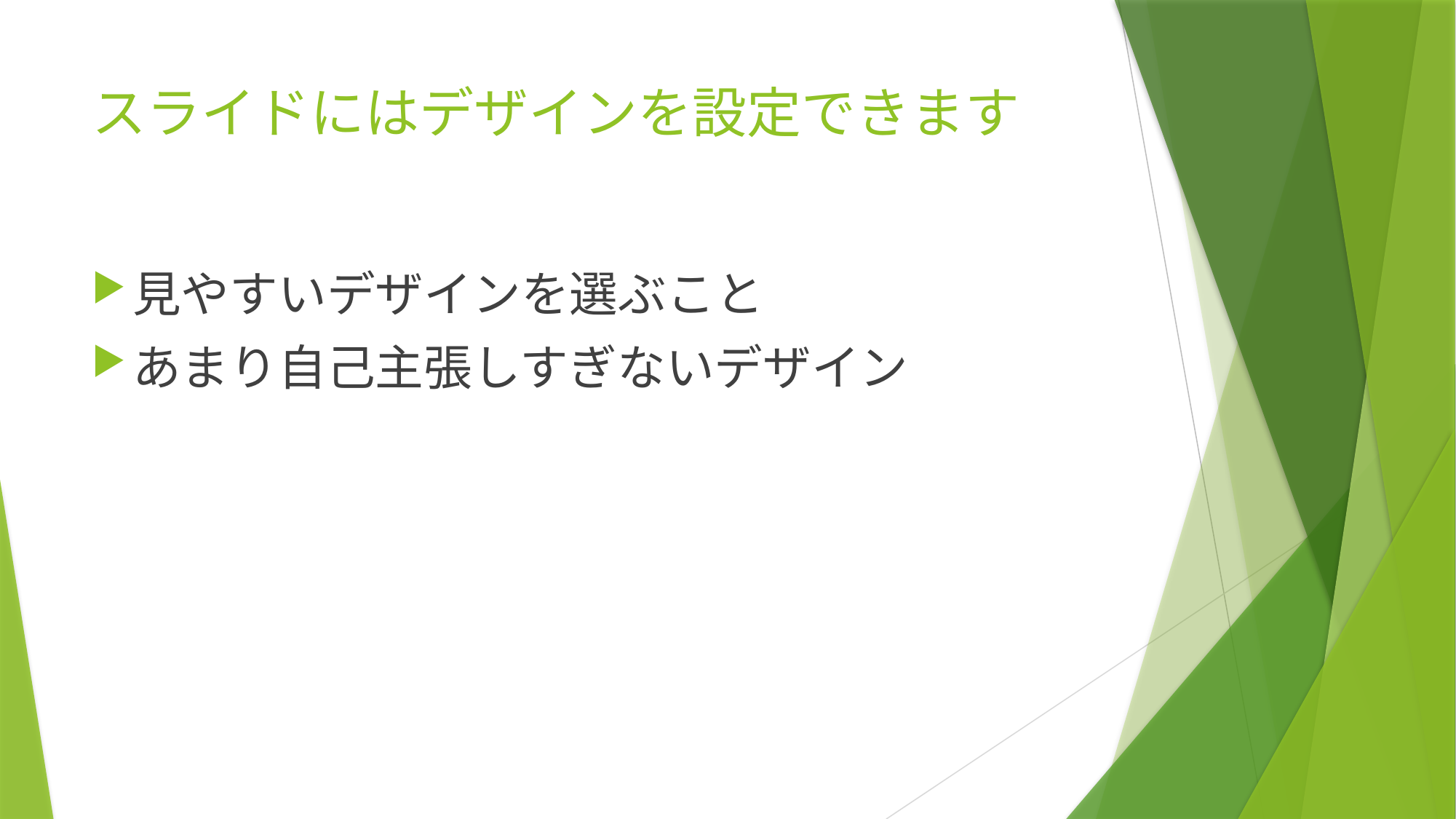

# スライドにはデザインを設定できます
見やすいデザインを選ぶこと
あまり自己主張しすぎないデザイン